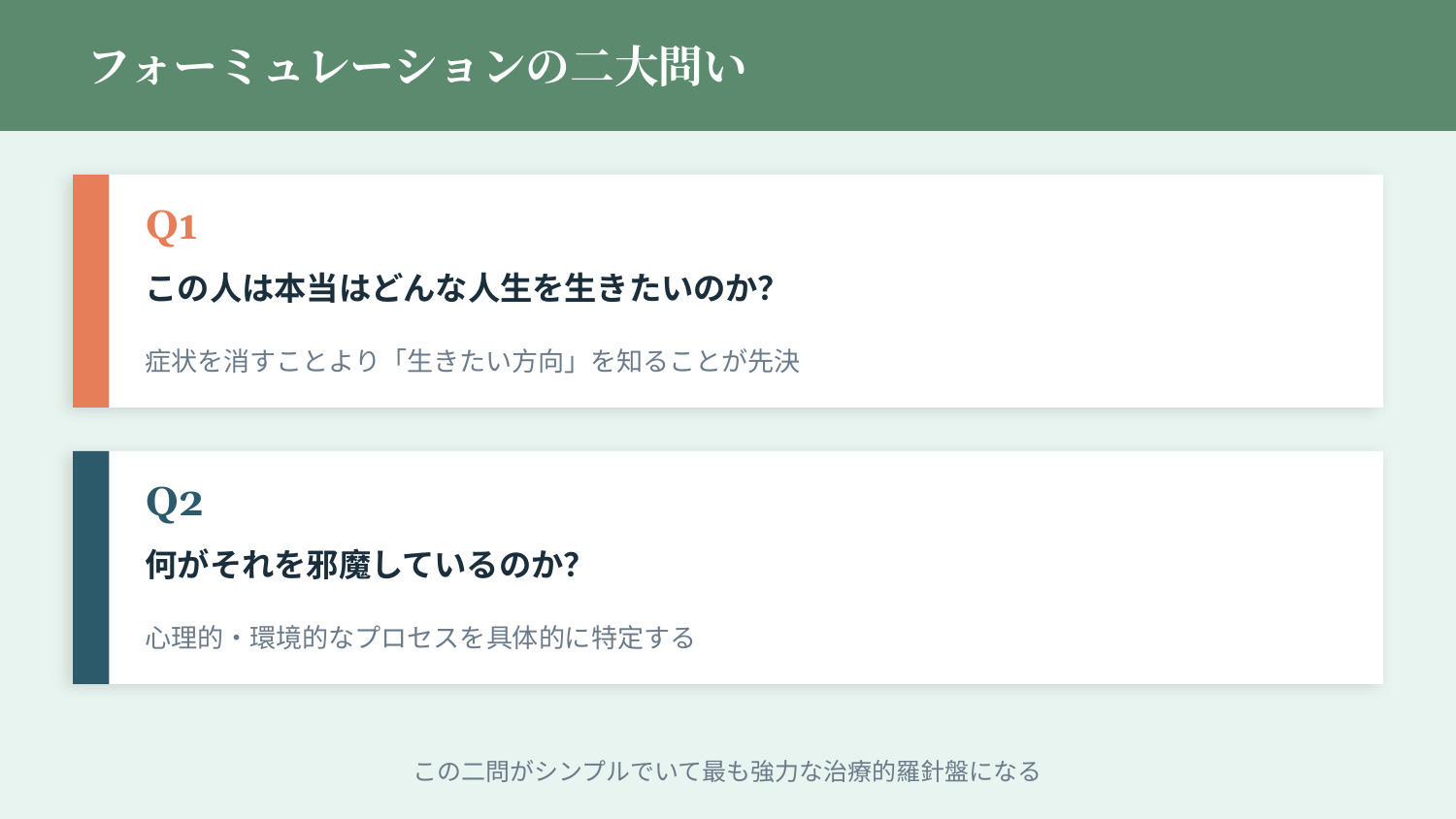

フォーミュレーションの二大問い

Q1
この人は本当はどんな人生を生きたいのか？
症状を消すことより「生きたい方向」を知ることが先決

Q2
何がそれを邪魔しているのか？
心理的・環境的なプロセスを具体的に特定する
この二問がシンプルでいて最も強力な治療的羅針盤になる